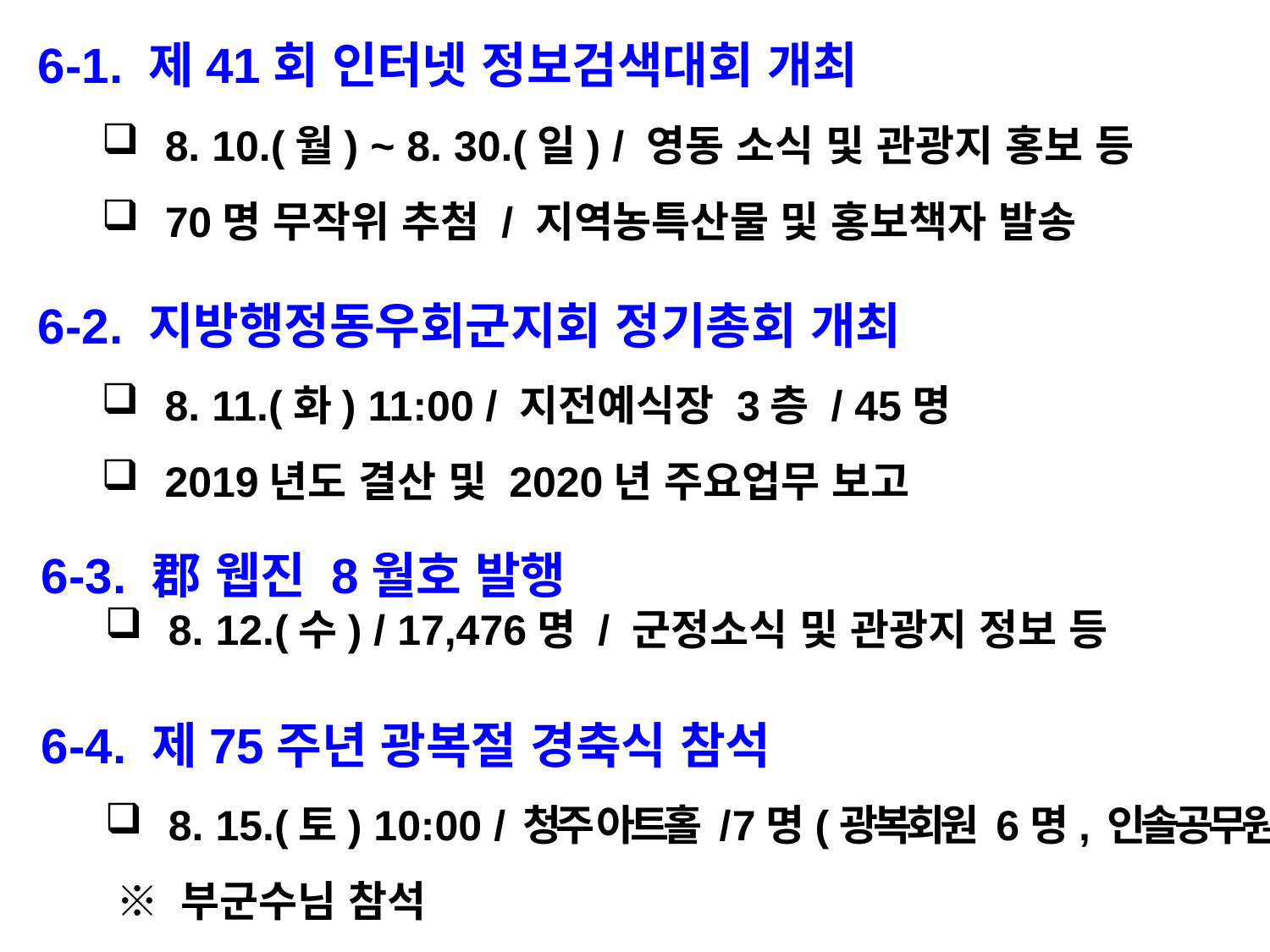

6-1. 제41회 인터넷 정보검색대회 개최
8. 10.(월) ~ 8. 30.(일) / 영동 소식 및 관광지 홍보 등
70명 무작위 추첨 / 지역농특산물 및 홍보책자 발송
6-2. 지방행정동우회군지회 정기총회 개최
8. 11.(화) 11:00 / 지전예식장 3층 / 45명
2019년도 결산 및 2020년 주요업무 보고

6-3. 郡 웹진 8월호 발행
8. 12.(수) / 17,476명 / 군정소식 및 관광지 정보 등

6-4. 제75주년 광복절 경축식 참석
8. 15.(토) 10:00 / 청주 아트홀 / 7명(광복회원 6명, 인솔공무원 1명)
 ※ 부군수님 참석